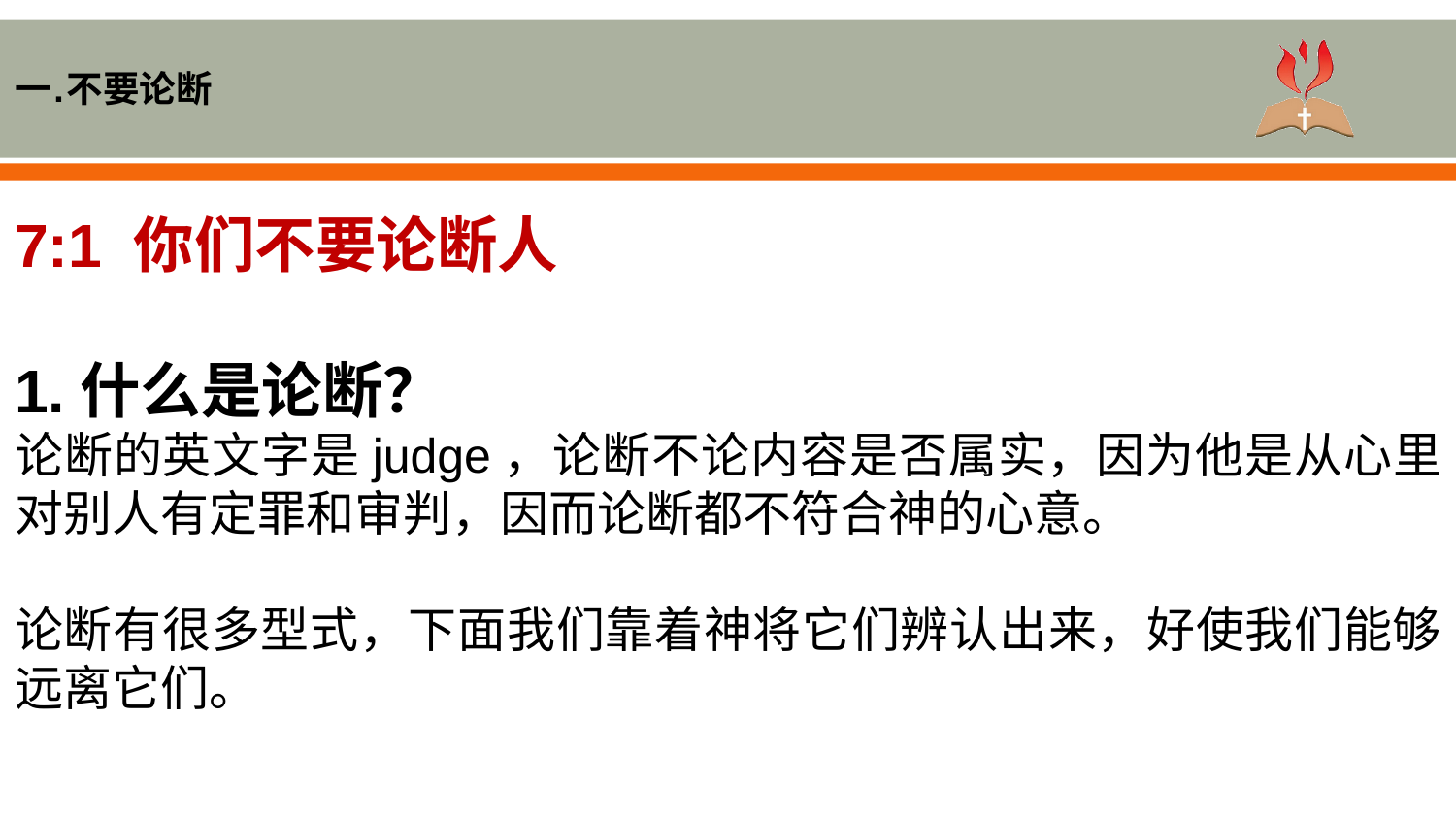

一.不要论断
7:1 你们不要论断人

1.什么是论断？
论断的英文字是judge，论断不论内容是否属实，因为他是从心里对别人有定罪和审判，因而论断都不符合神的心意。

论断有很多型式，下面我们靠着神将它们辨认出来，好使我们能够远离它们。